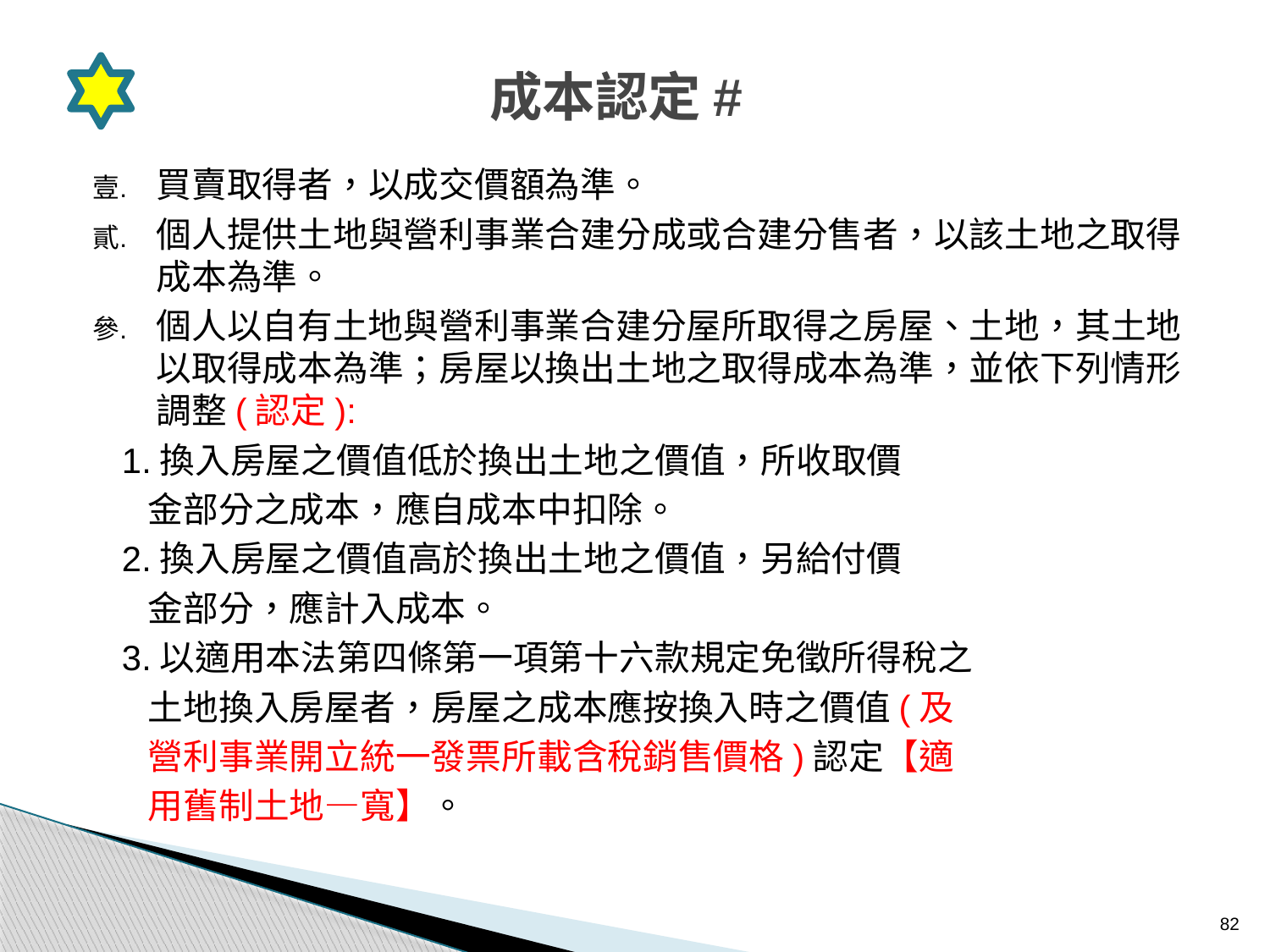

# 成本認定#

買賣取得者，以成交價額為準。
個人提供土地與營利事業合建分成或合建分售者，以該土地之取得成本為準。
個人以自有土地與營利事業合建分屋所取得之房屋、土地，其土地以取得成本為準；房屋以換出土地之取得成本為準，並依下列情形調整(認定):
   1.換入房屋之價值低於換出土地之價值，所收取價
      金部分之成本，應自成本中扣除。
   2.換入房屋之價值高於換出土地之價值，另給付價
      金部分，應計入成本。
   3.以適用本法第四條第一項第十六款規定免徵所得稅之
      土地換入房屋者，房屋之成本應按換入時之價值(及
      營利事業開立統一發票所載含稅銷售價格)認定【適
      用舊制土地—寬】。

82